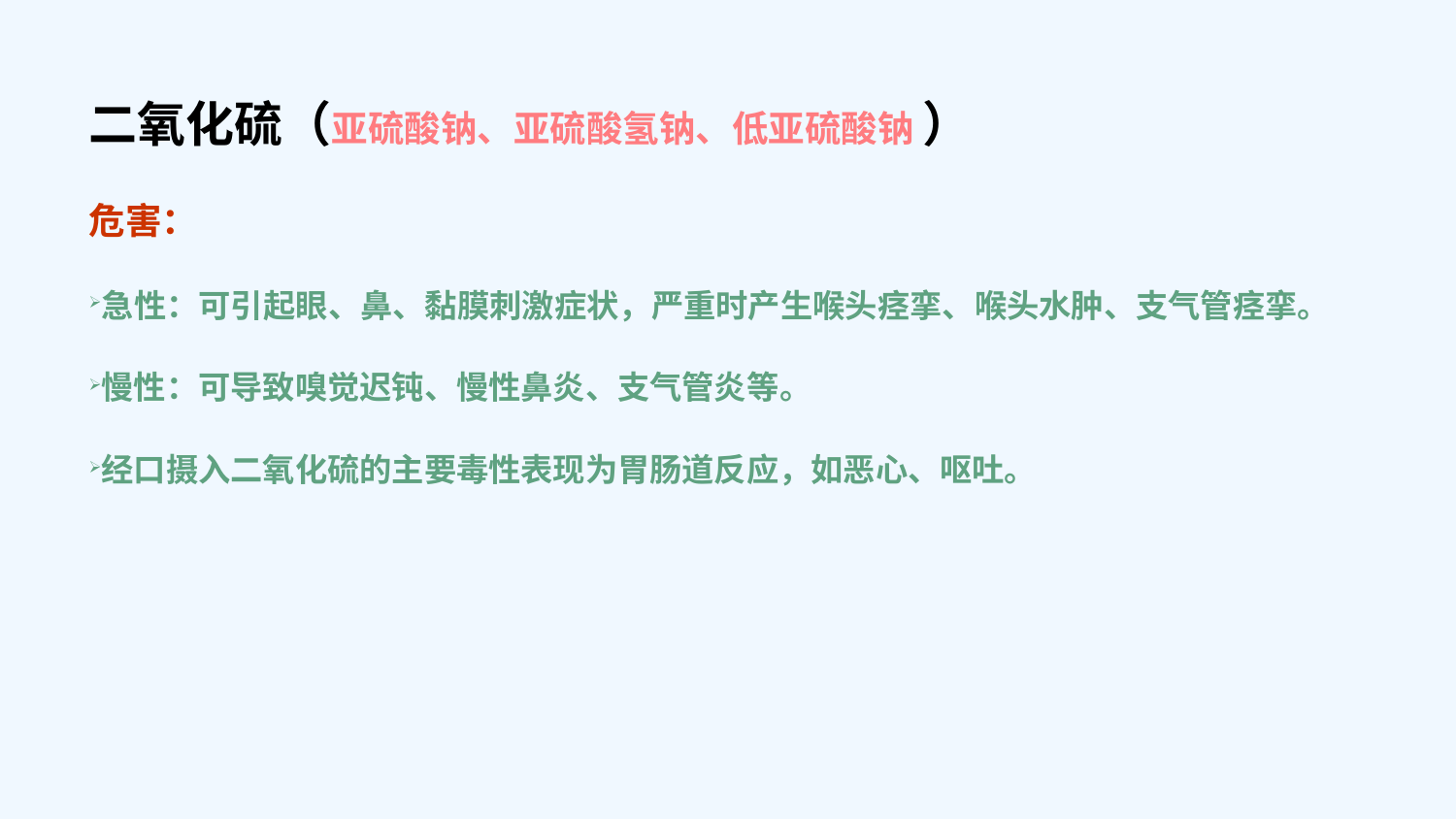

二氧化硫（亚硫酸钠、亚硫酸氢钠、低亚硫酸钠 ）
危害：
急性：可引起眼、鼻、黏膜刺激症状，严重时产生喉头痉挛、喉头水肿、支气管痉挛。
慢性：可导致嗅觉迟钝、慢性鼻炎、支气管炎等。
经口摄入二氧化硫的主要毒性表现为胃肠道反应，如恶心、呕吐。